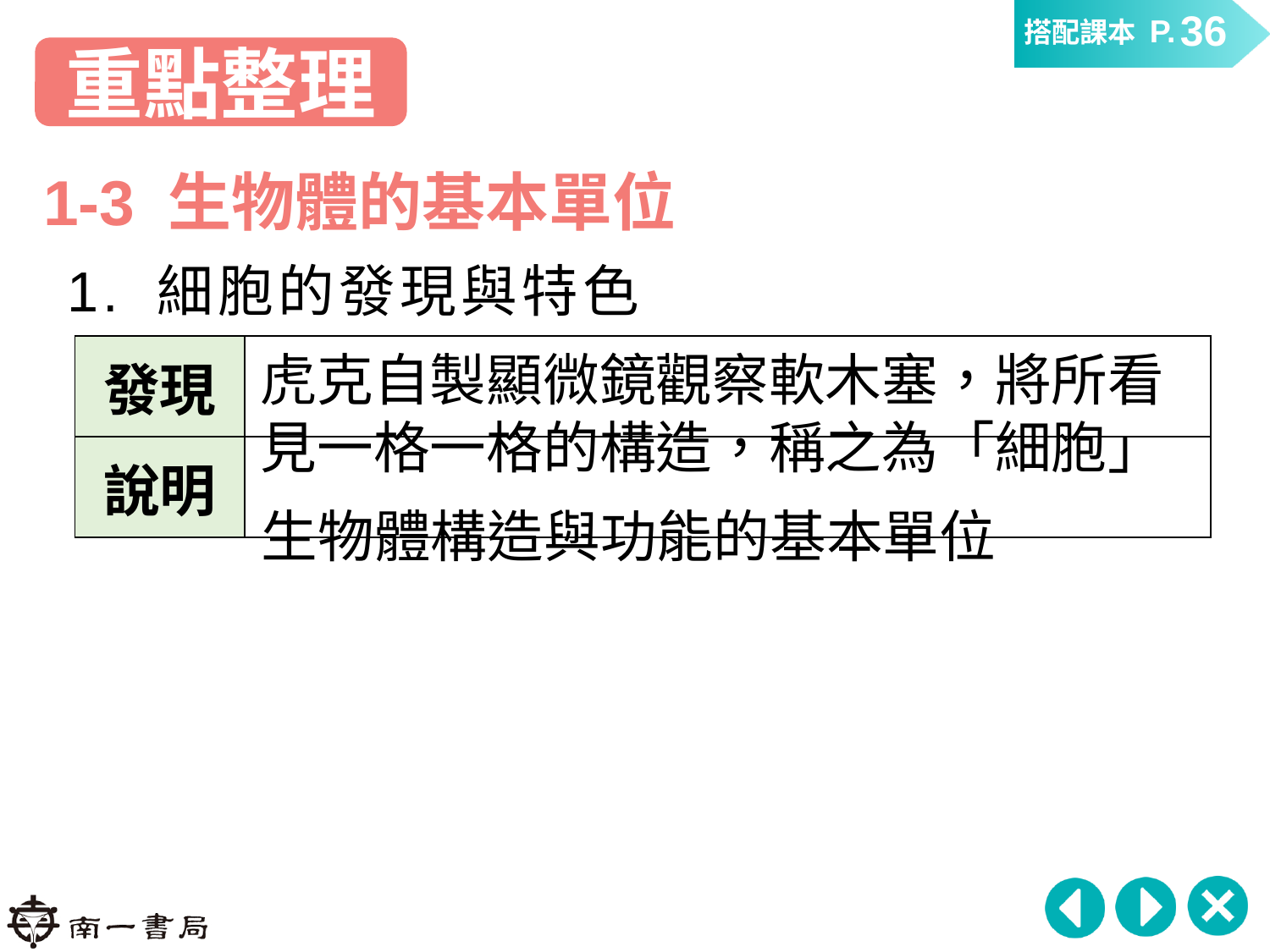

36
重點整理
1-3 生物體的基本單位
1. 細胞的發現與特色
| 發現 |  |
| --- | --- |
| 說明 |  |
虎克自製顯微鏡觀察軟木塞，將所看見一格一格的構造，稱之為「細胞」
生物體構造與功能的基本單位